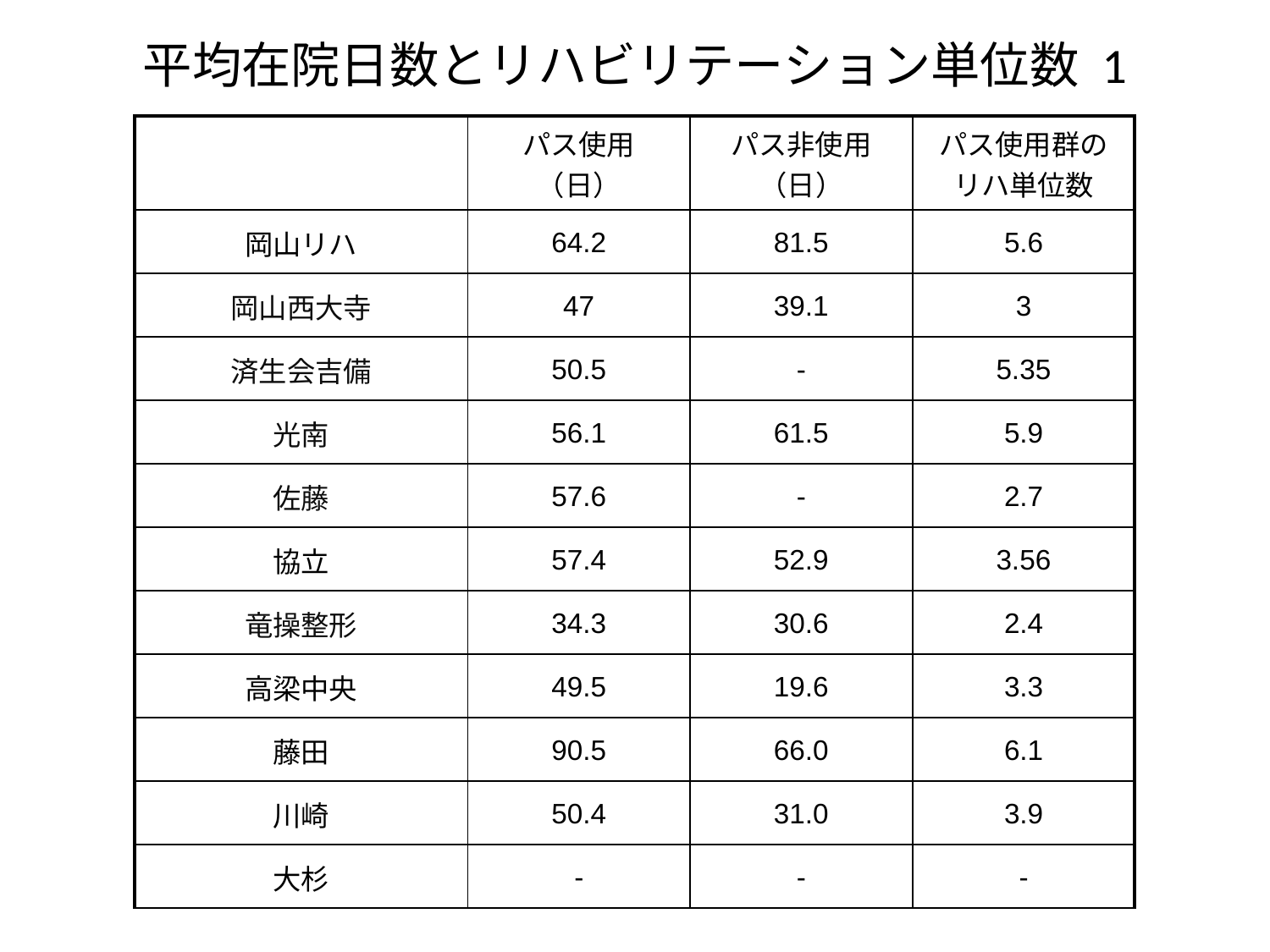

平均在院日数とリハビリテーション単位数 1
|  | パス使用（日） | パス非使用（日） | パス使用群の リハ単位数 |
| --- | --- | --- | --- |
| 岡山リハ | 64.2 | 81.5 | 5.6 |
| 岡山西大寺 | 47 | 39.1 | 3 |
| 済生会吉備 | 50.5 | - | 5.35 |
| 光南 | 56.1 | 61.5 | 5.9 |
| 佐藤 | 57.6 | - | 2.7 |
| 協立 | 57.4 | 52.9 | 3.56 |
| 竜操整形 | 34.3 | 30.6 | 2.4 |
| 高梁中央 | 49.5 | 19.6 | 3.3 |
| 藤田 | 90.5 | 66.0 | 6.1 |
| 川崎 | 50.4 | 31.0 | 3.9 |
| 大杉 | - | - | - |